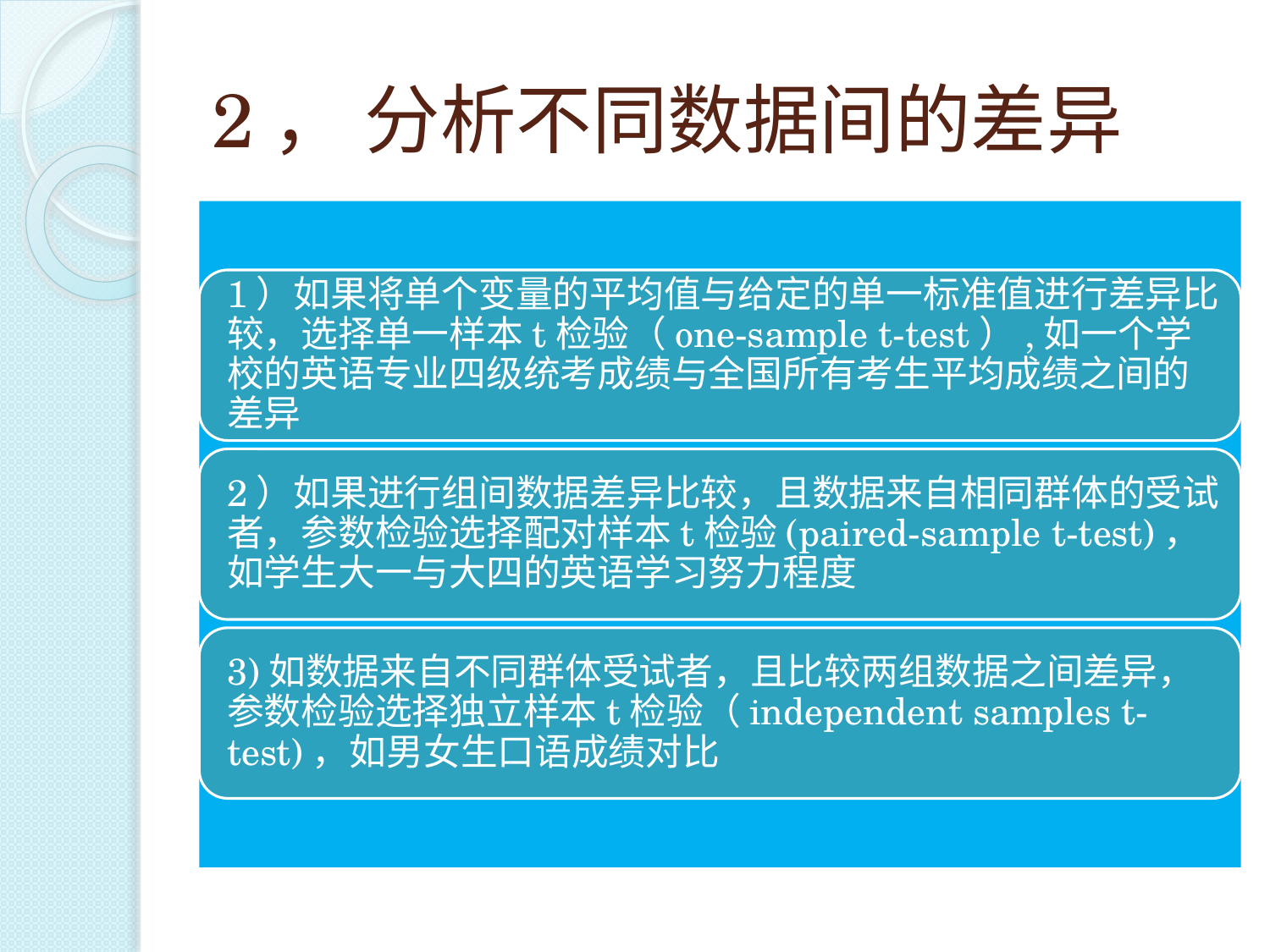

# 2， 分析不同数据间的差异
1）如果将单个变量的平均值与给定的单一标准值进行差异比较，选择单一样本t检验（one-sample t-test）,如一个学校的英语专业四级统考成绩与全国所有考生平均成绩之间的差异
2）如果进行组间数据差异比较，且数据来自相同群体的受试者，参数检验选择配对样本t检验(paired-sample t-test)，如学生大一与大四的英语学习努力程度
3)如数据来自不同群体受试者，且比较两组数据之间差异，参数检验选择独立样本t检验（independent samples t-test)，如男女生口语成绩对比